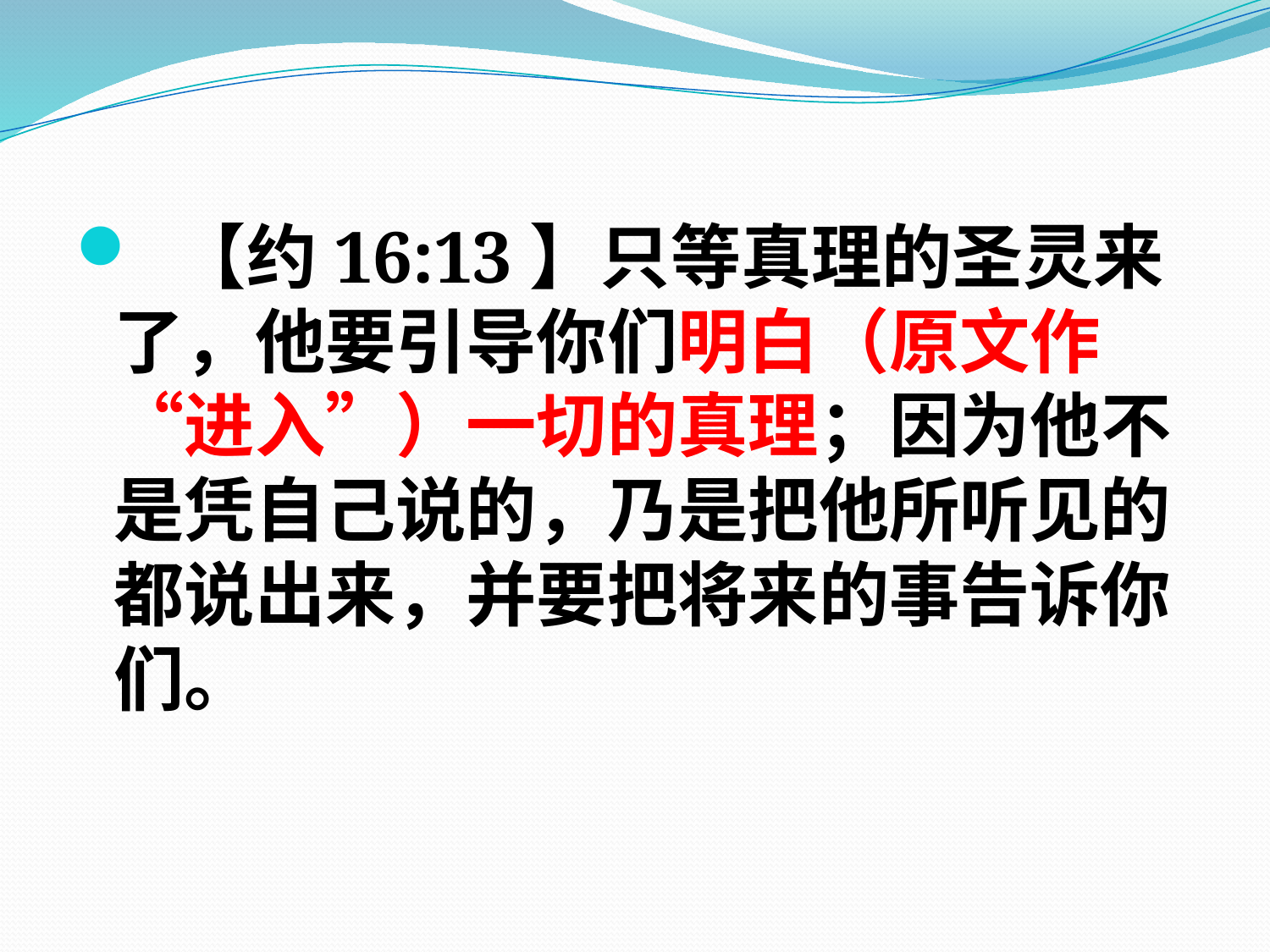

【约16:13】只等真理的圣灵来了，他要引导你们明白（原文作“进入”）一切的真理；因为他不是凭自己说的，乃是把他所听见的都说出来，并要把将来的事告诉你们。